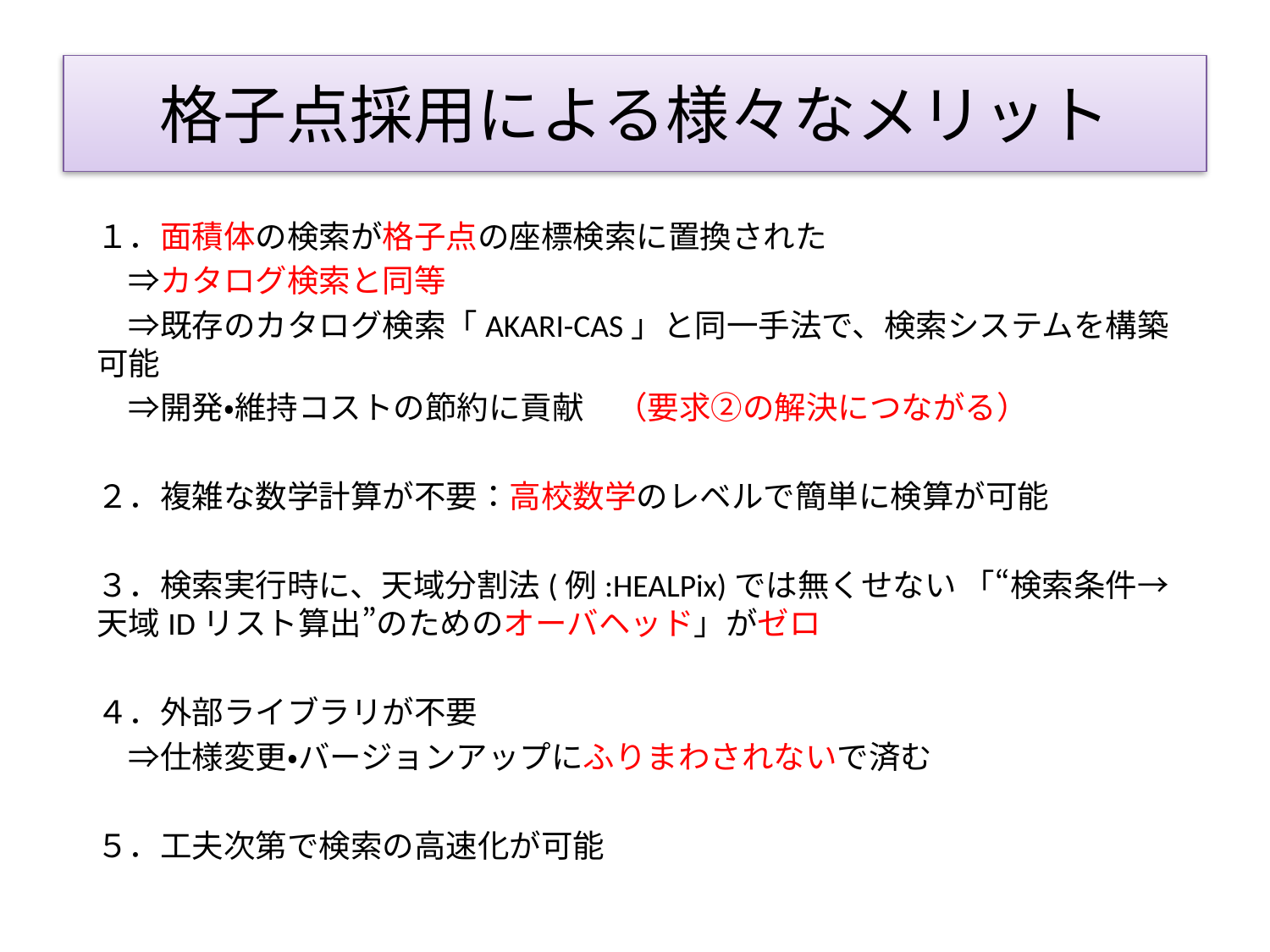

# 格子点採用による様々なメリット
１．面積体の検索が格子点の座標検索に置換された
　⇒カタログ検索と同等
　⇒既存のカタログ検索「AKARI-CAS」と同一手法で、検索システムを構築可能
　⇒開発・維持コストの節約に貢献　（要求②の解決につながる）

２．複雑な数学計算が不要：高校数学のレベルで簡単に検算が可能

３．検索実行時に、天域分割法(例:HEALPix)では無くせない 「“検索条件→天域IDリスト算出”のためのオーバヘッド」がゼロ

４．外部ライブラリが不要
　⇒仕様変更・バージョンアップにふりまわされないで済む

５．工夫次第で検索の高速化が可能